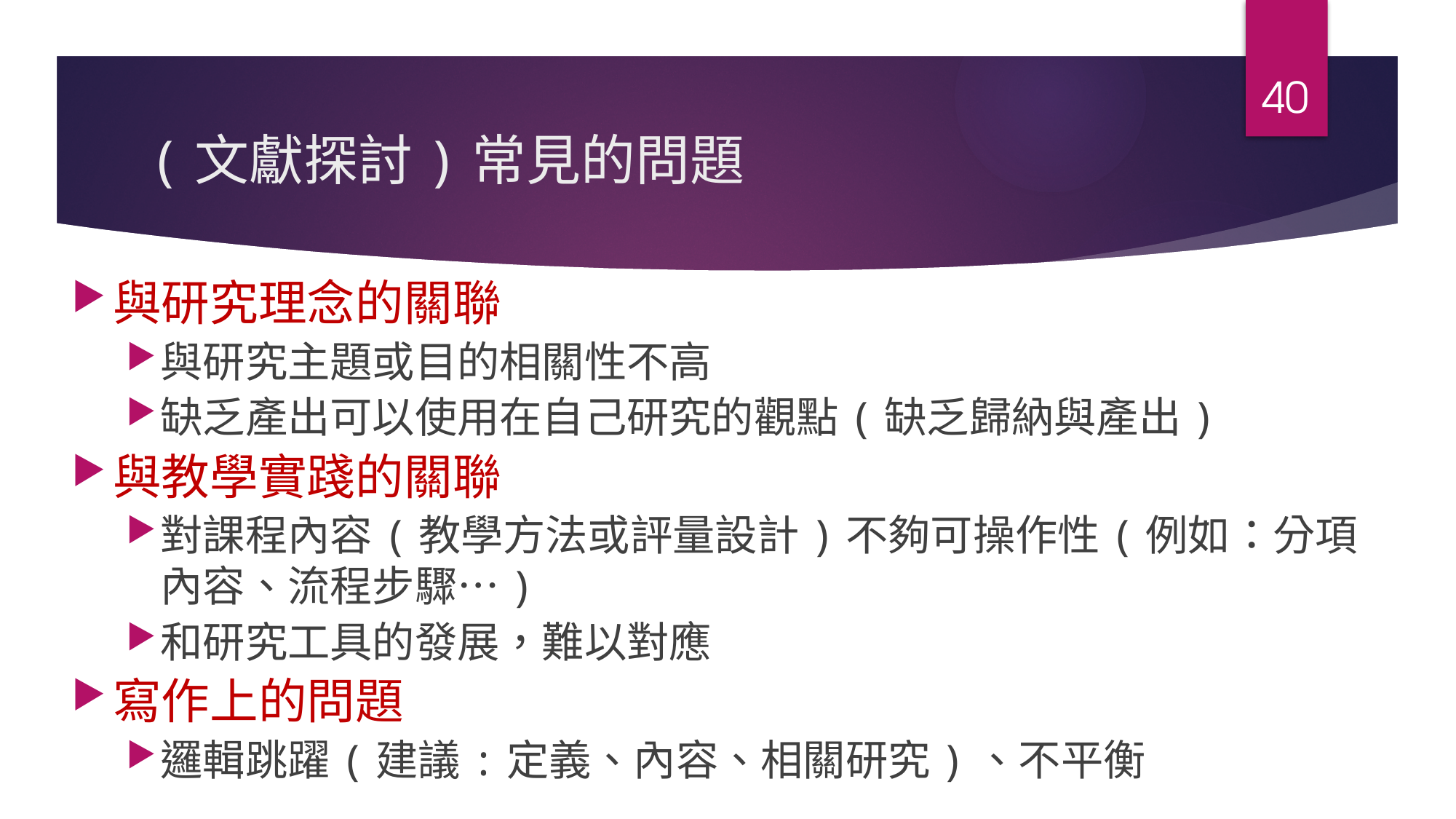

40
# (文獻探討)常見的問題
與研究理念的關聯
與研究主題或目的相關性不高
缺乏產出可以使用在自己研究的觀點(缺乏歸納與產出)
與教學實踐的關聯
對課程內容(教學方法或評量設計)不夠可操作性(例如：分項內容、流程步驟…)
和研究工具的發展，難以對應
寫作上的問題
邏輯跳躍(建議:定義、內容、相關研究)、不平衡